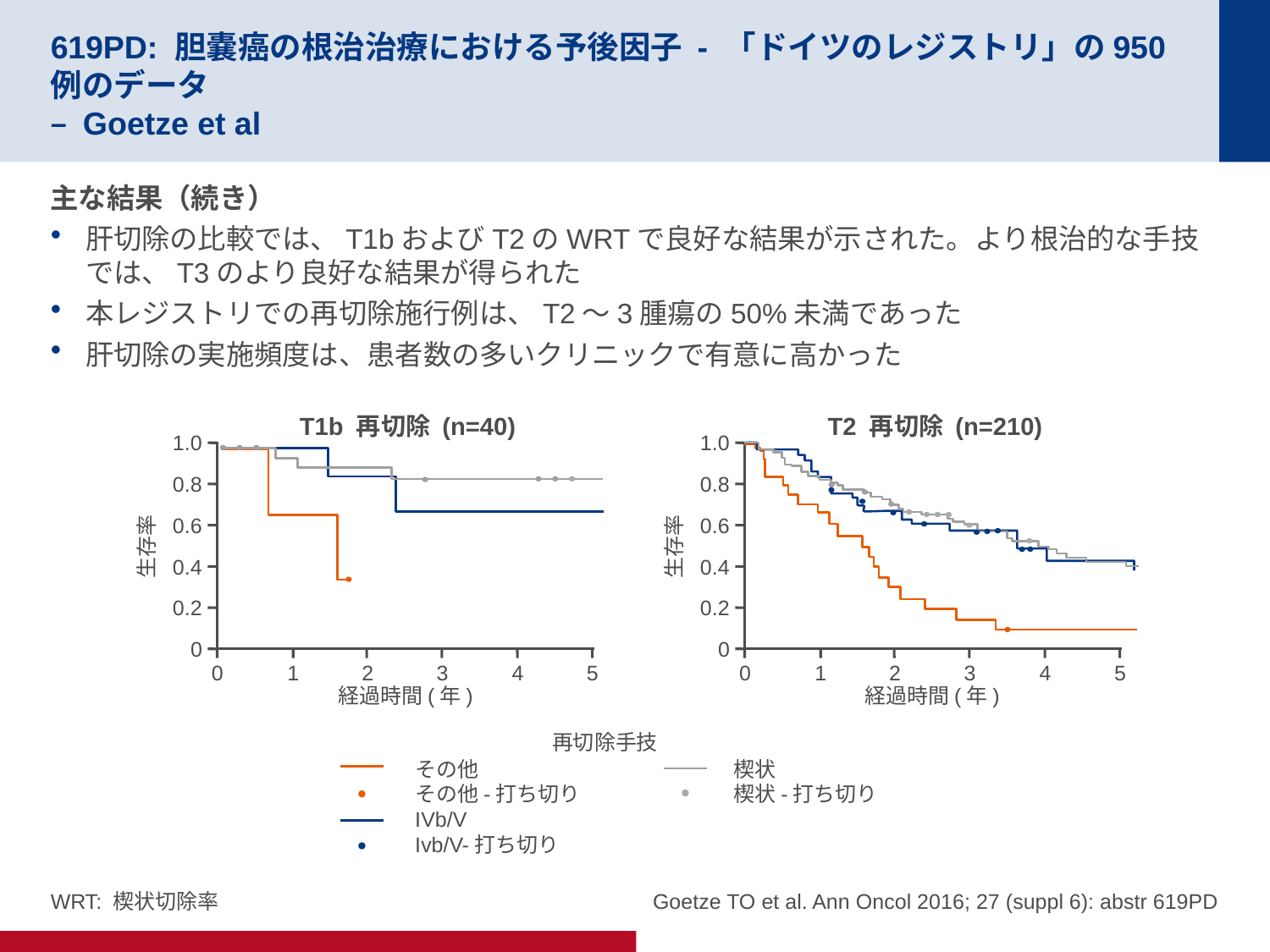

# 619PD: 胆嚢癌の根治治療における予後因子 - 「ドイツのレジストリ」の950例のデータ – Goetze et al
主な結果（続き）
肝切除の比較では、T1bおよびT2のWRTで良好な結果が示された。より根治的な手技では、T3のより良好な結果が得られた
本レジストリでの再切除施行例は、T2～3腫瘍の50%未満であった
肝切除の実施頻度は、患者数の多いクリニックで有意に高かった

T1b 再切除 (n=40)
1.0

0.8
0.6
生存率
0.4
0.2
0
0
1
2
3
4
5
経過時間(年)
T2 再切除 (n=210)
1.0

0.8
0.6
生存率
0.4
0.2
0
0
1
2
3
4
5
経過時間(年)

再切除手技
その他
その他-打ち切り
IVb/V
Ivb/V-打ち切り
楔状
楔状-打ち切り

WRT: 楔状切除率
 Goetze TO et al. Ann Oncol 2016; 27 (suppl 6): abstr 619PD